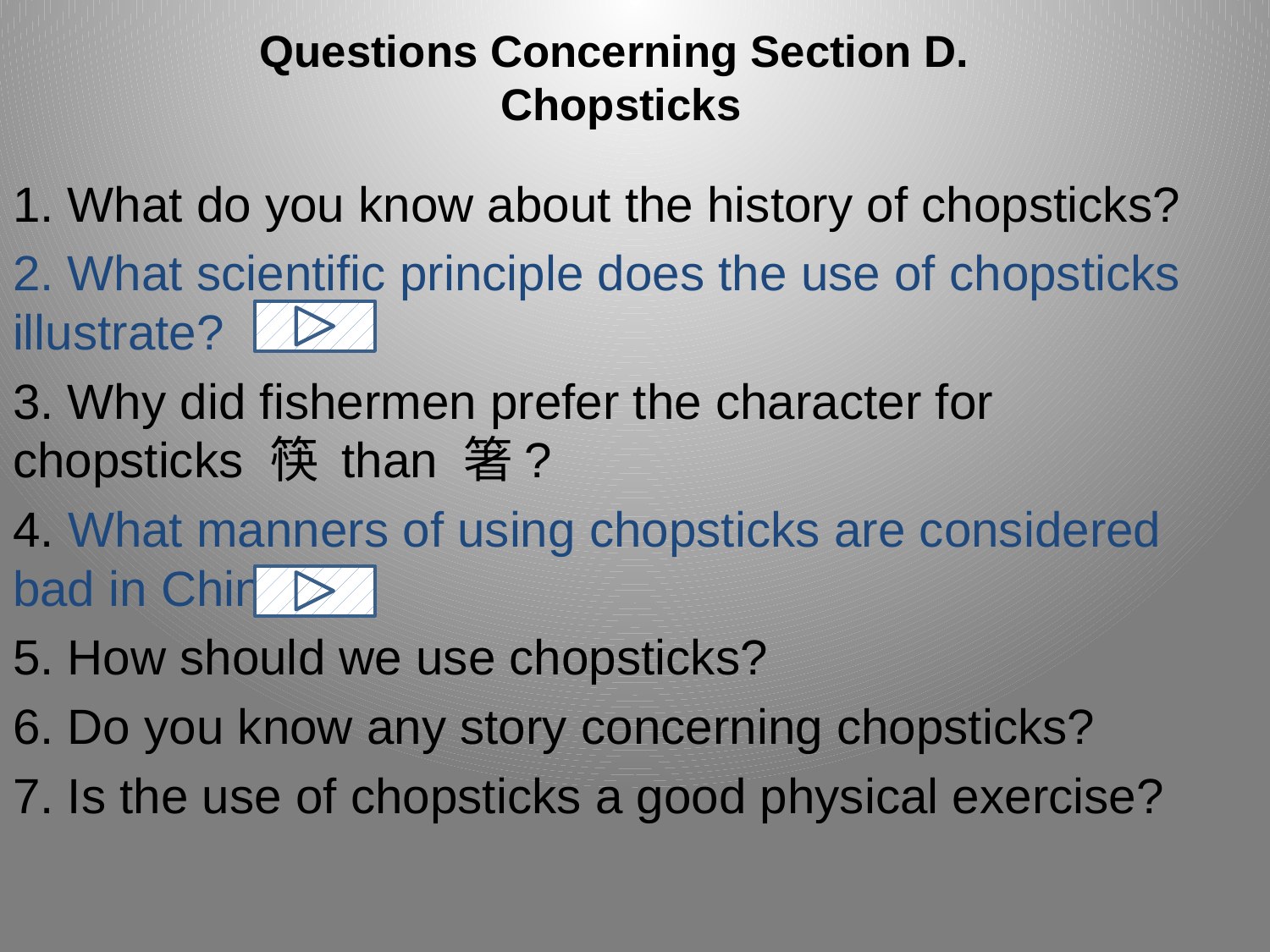

# Questions Concerning Section D. Chopsticks
1. What do you know about the history of chopsticks?
2. What scientific principle does the use of chopsticks illustrate?
3. Why did fishermen prefer the character for chopsticks 筷 than 箸?
4. What manners of using chopsticks are considered bad in China?
5. How should we use chopsticks?
6. Do you know any story concerning chopsticks?
7. Is the use of chopsticks a good physical exercise?